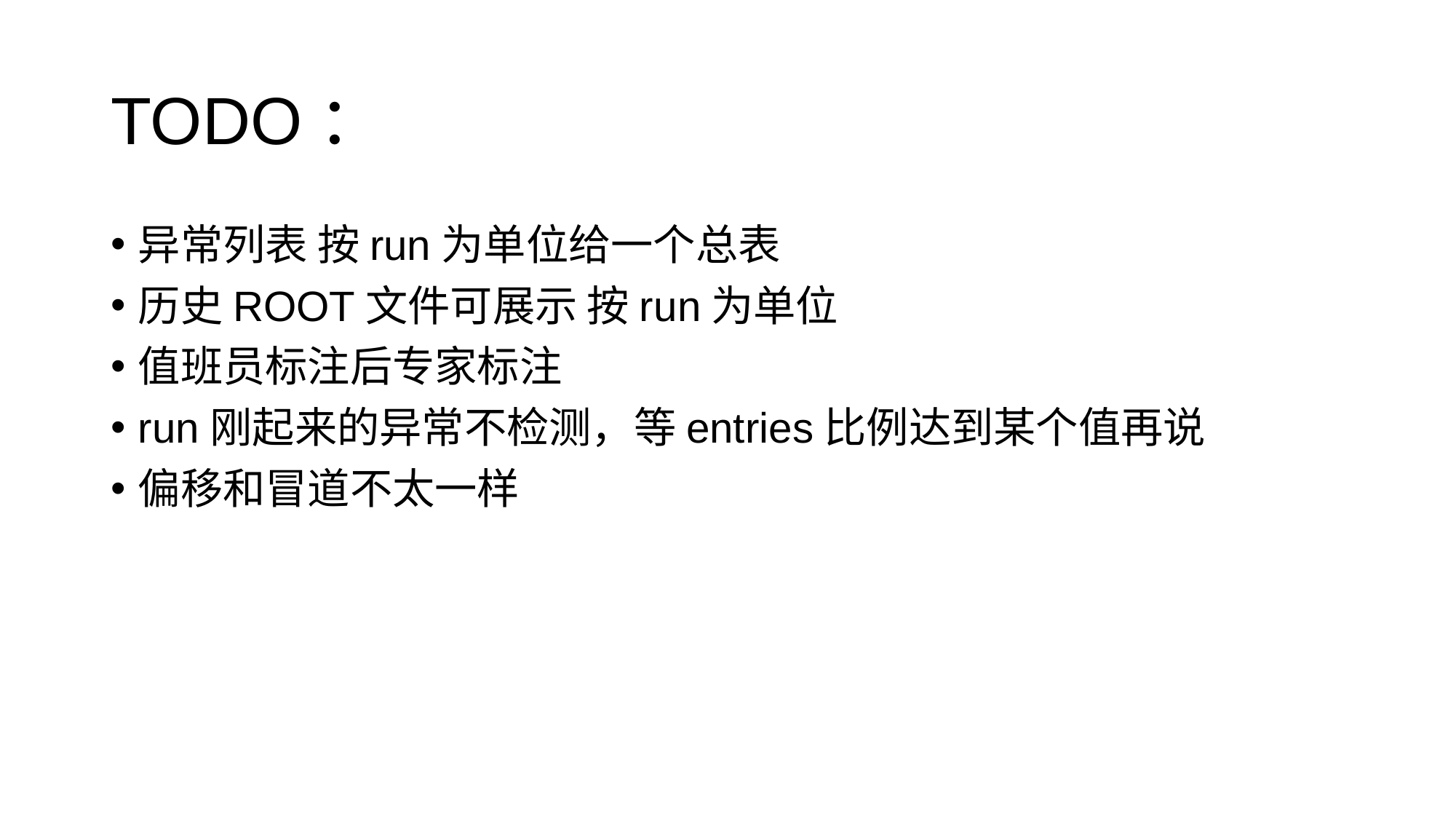

# TODO：
异常列表 按run为单位给一个总表
历史ROOT文件可展示 按run为单位
值班员标注后专家标注
run刚起来的异常不检测，等entries比例达到某个值再说
偏移和冒道不太一样